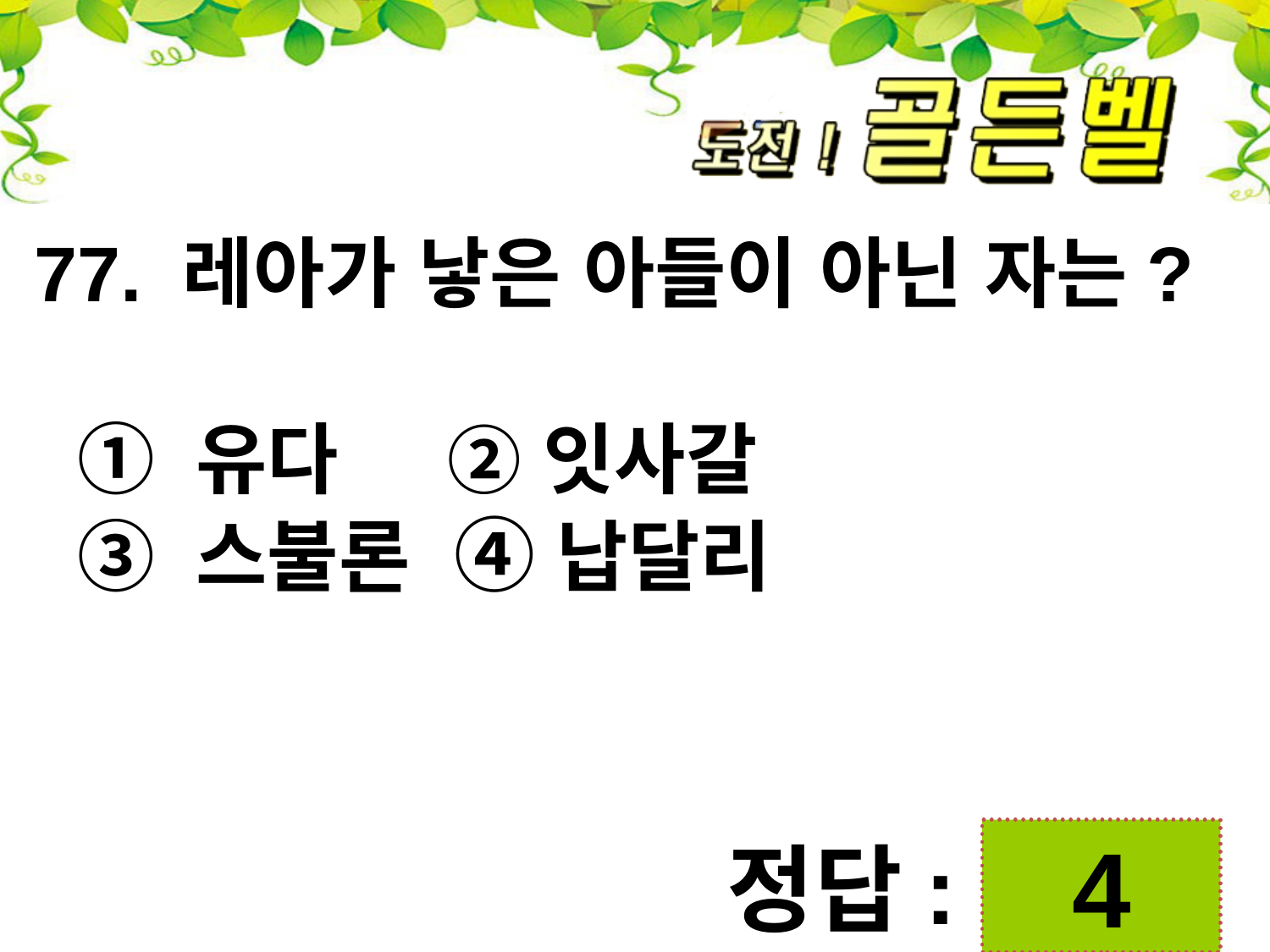

77. 레아가 낳은 아들이 아닌 자는?

    ① 유다     ② 잇사갈
   ③ 스불론  ④ 납달리
 4
정답: